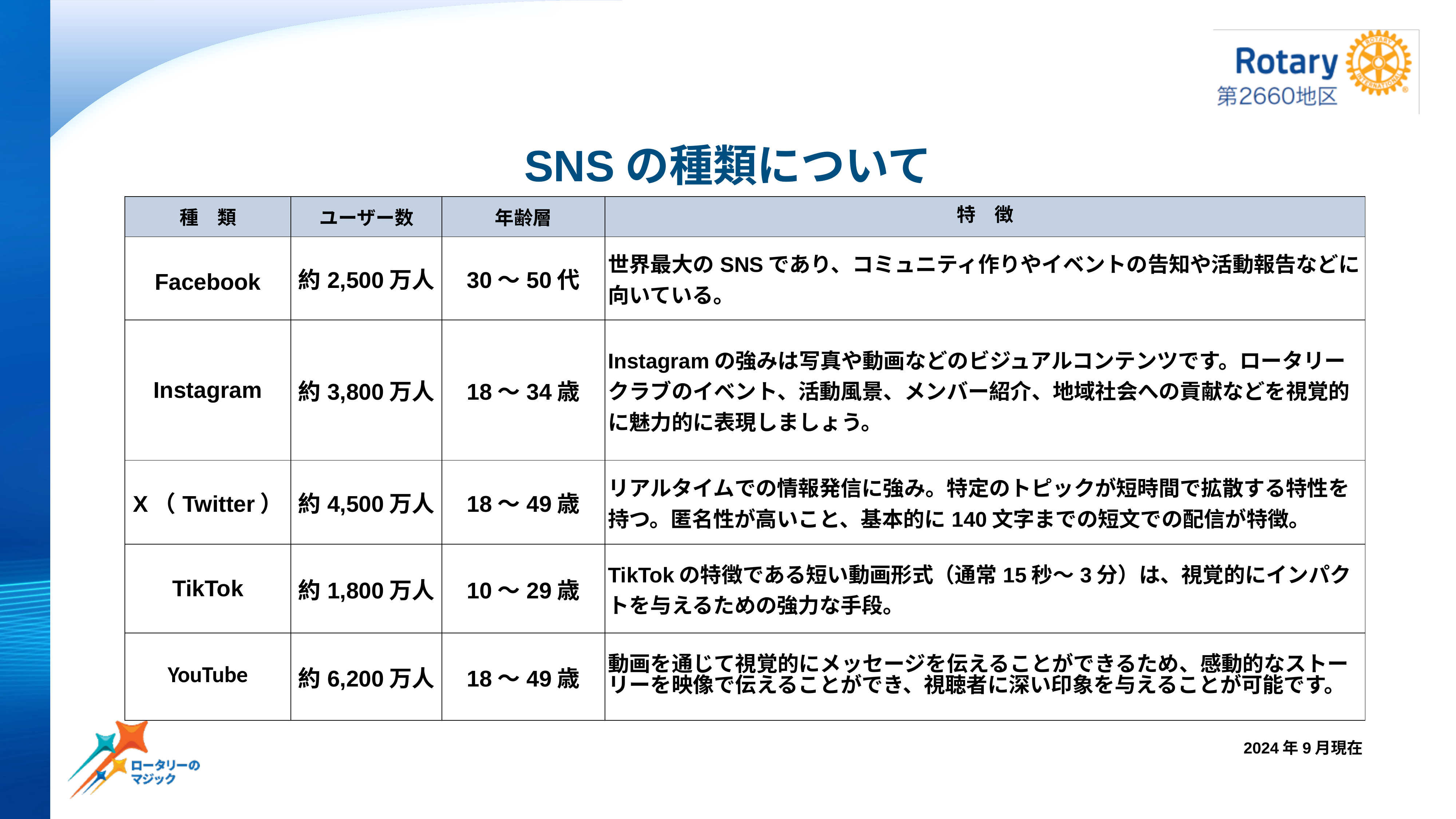

SNSの種類について
| 種　類 | ユーザー数 | 年齢層 | 特　徴 |  |
| --- | --- | --- | --- | --- |
| Facebook | 約2,500万人 | 30～50代 | 世界最大のSNSであり、コミュニティ作りやイベントの告知や活動報告などに向いている。 |  |
| Instagram | 約3,800万人 | 18～34歳 | Instagramの強みは写真や動画などのビジュアルコンテンツです。ロータリークラブのイベント、活動風景、メンバー紹介、地域社会への貢献などを視覚的に魅力的に表現しましょう。 |  |
| X（Twitter） | 約4,500万人 | 18～49歳 | リアルタイムでの情報発信に強み。特定のトピックが短時間で拡散する特性を持つ。匿名性が高いこと、基本的に140文字までの短文での配信が特徴。 |  |
| TikTok | 約1,800万人 | 10～29歳 | TikTokの特徴である短い動画形式（通常15秒〜3分）は、視覚的にインパクトを与えるための強力な手段。 |  |
| YouTube | 約6,200万人 | 18～49歳 | 動画を通じて視覚的にメッセージを伝えることができるため、感動的なストーリーを映像で伝えることができ、視聴者に深い印象を与えることが可能です。 |  |
2024年9月現在